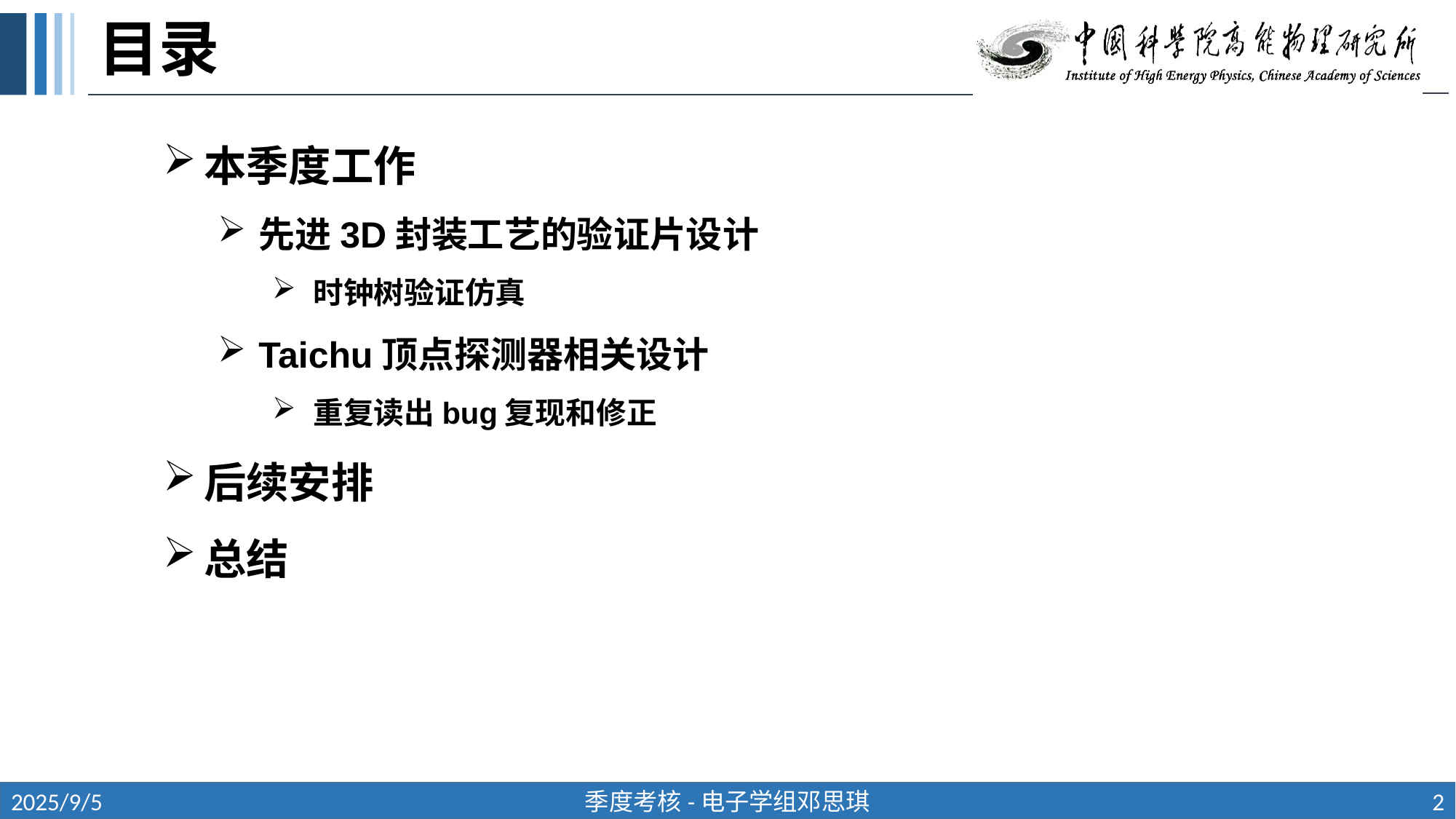

# 目录
本季度工作
先进3D封装工艺的验证片设计
时钟树验证仿真
Taichu顶点探测器相关设计
重复读出bug复现和修正
后续安排
总结
2025/9/5
季度考核-电子学组邓思琪
2